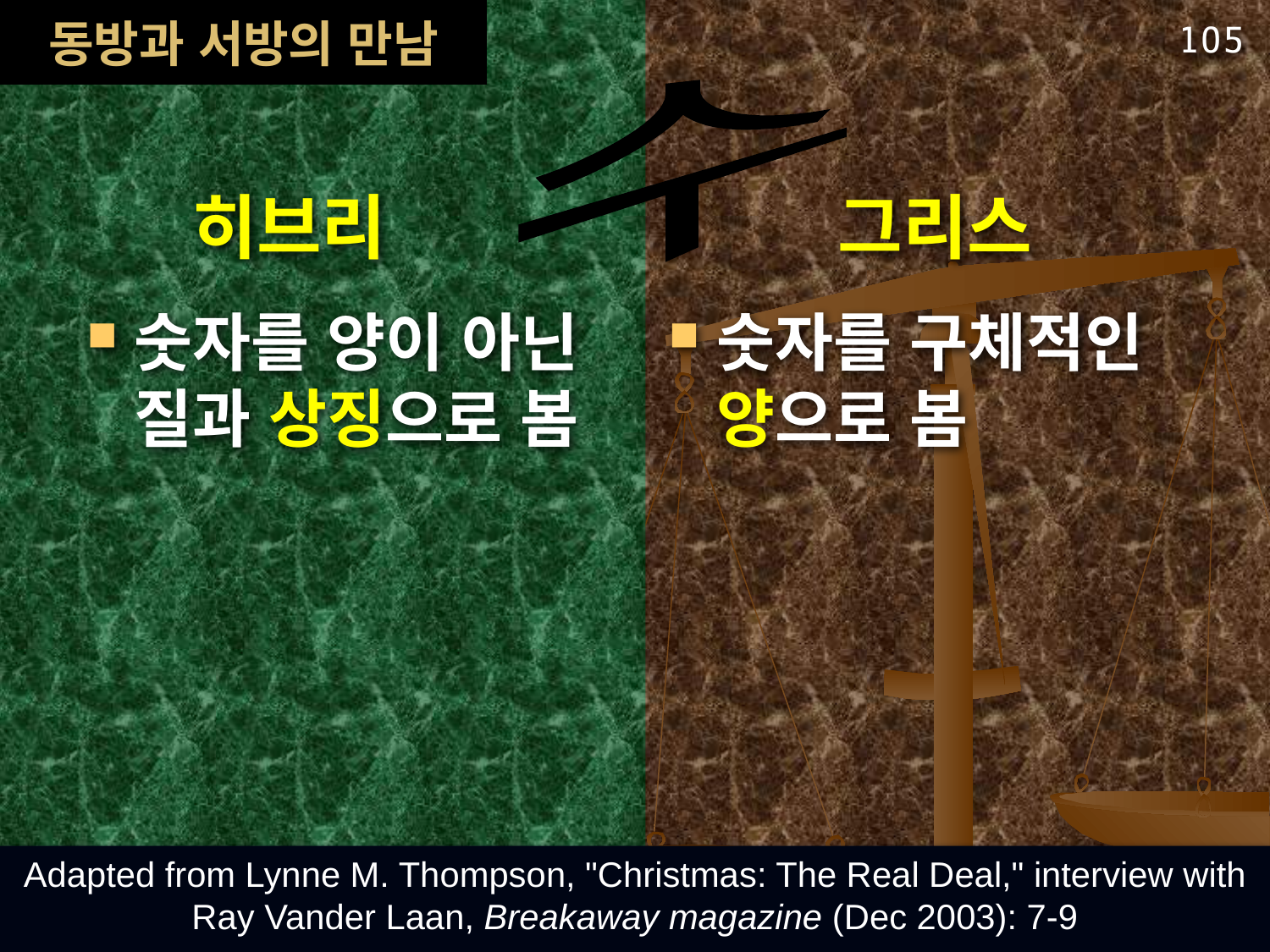

# 동방과 서방의 만남
105
수
히브리
그리스
숫자를 양이 아닌
질과 상징으로 봄
숫자를 구체적인
양으로 봄
Adapted from Lynne M. Thompson, "Christmas: The Real Deal," interview with Ray Vander Laan, Breakaway magazine (Dec 2003): 7-9